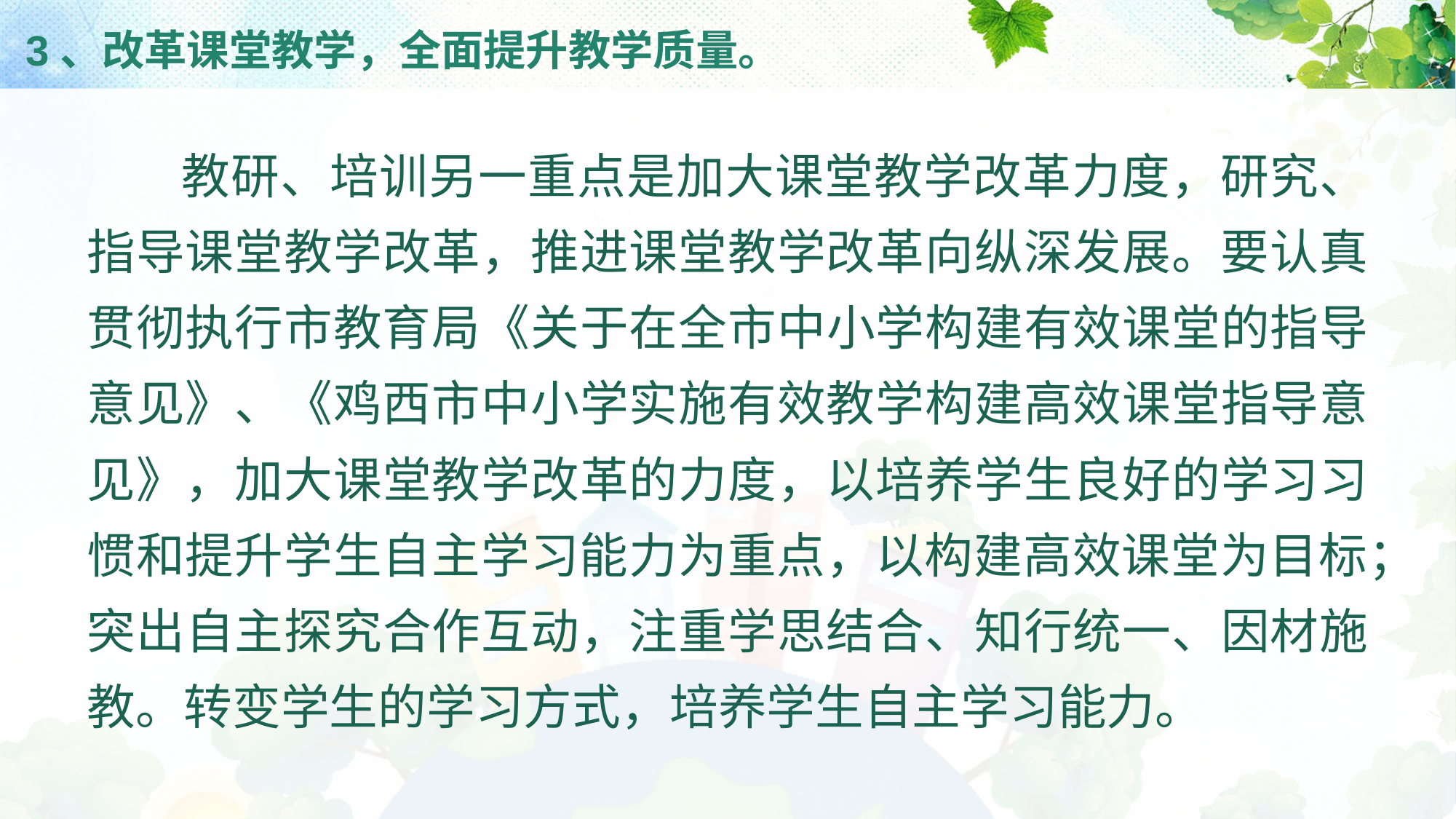

# 3、改革课堂教学，全面提升教学质量。
教研、培训另一重点是加大课堂教学改革力度，研究、指导课堂教学改革，推进课堂教学改革向纵深发展。要认真贯彻执行市教育局《关于在全市中小学构建有效课堂的指导意见》、《鸡西市中小学实施有效教学构建高效课堂指导意见》，加大课堂教学改革的力度，以培养学生良好的学习习惯和提升学生自主学习能力为重点，以构建高效课堂为目标；突出自主探究合作互动，注重学思结合、知行统一、因材施教。转变学生的学习方式，培养学生自主学习能力。